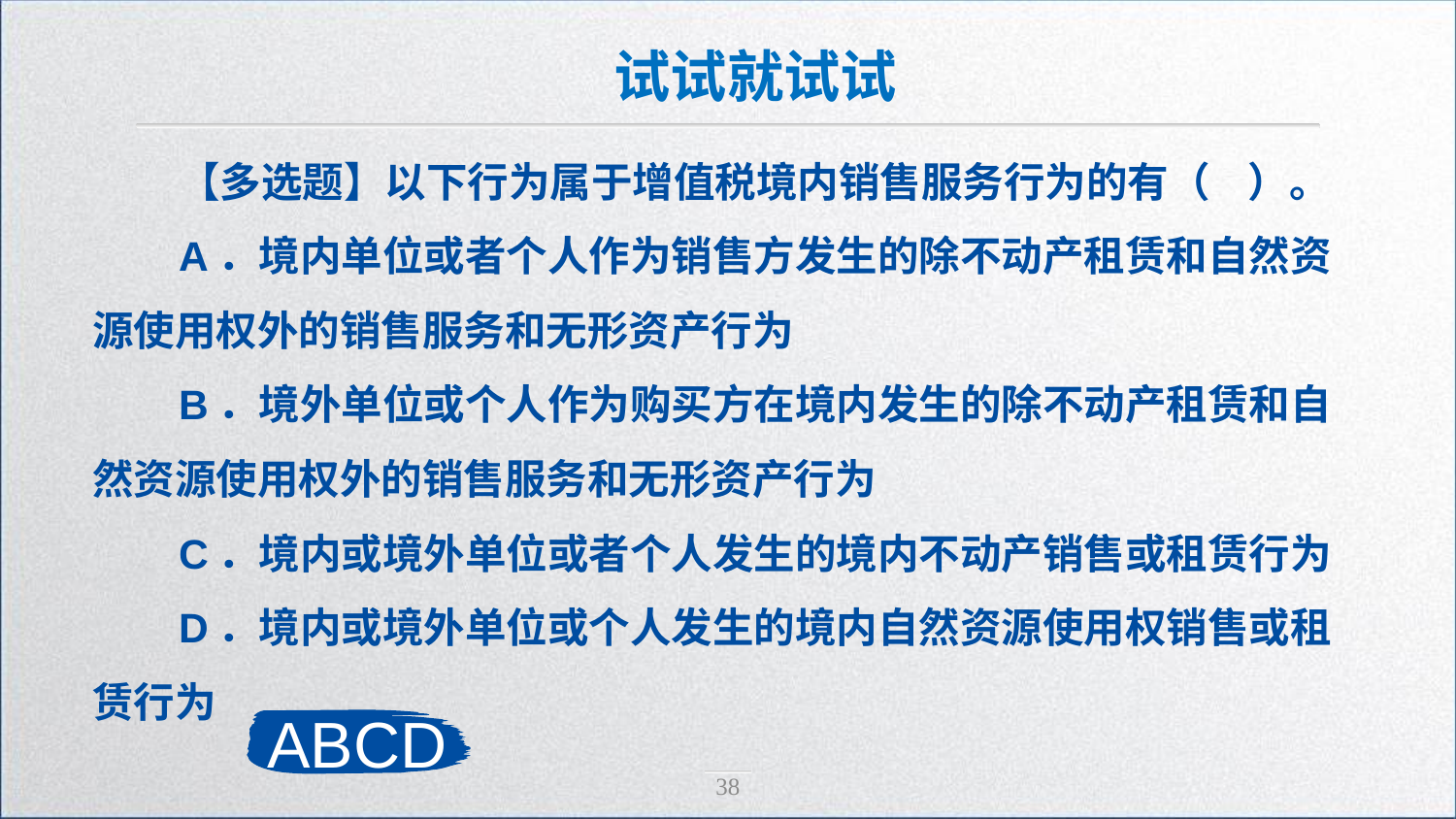

试试就试试
【多选题】以下行为属于增值税境内销售服务行为的有（    ）。
A．境内单位或者个人作为销售方发生的除不动产租赁和自然资源使用权外的销售服务和无形资产行为
B．境外单位或个人作为购买方在境内发生的除不动产租赁和自然资源使用权外的销售服务和无形资产行为
C．境内或境外单位或者个人发生的境内不动产销售或租赁行为
D．境内或境外单位或个人发生的境内自然资源使用权销售或租赁行为

ABCD

38